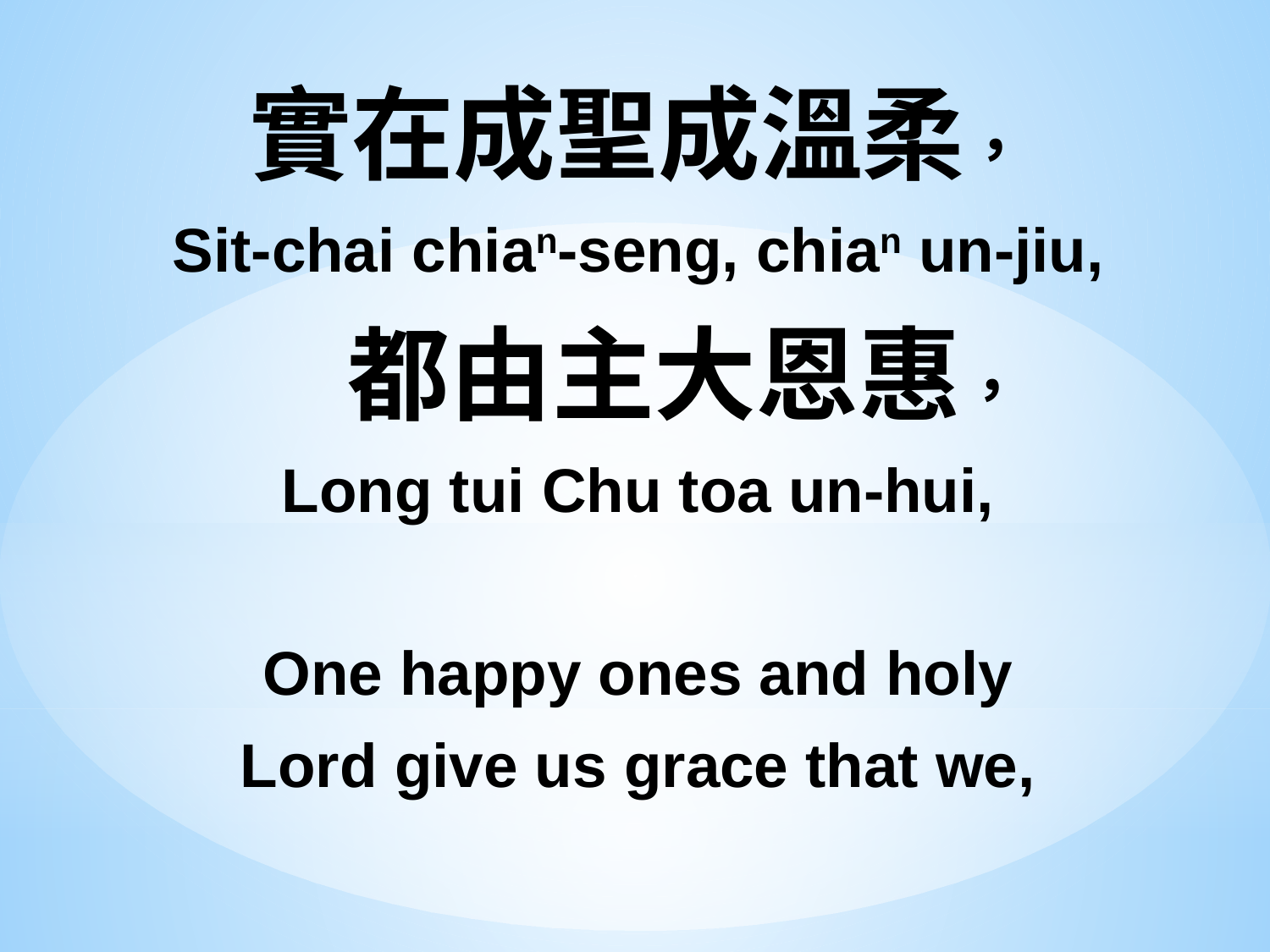

實在成聖成溫柔，
Sit-chai chian-seng, chian un-jiu,
   都由主大恩惠，
Long tui Chu toa un-hui,

One happy ones and holy
Lord give us grace that we,